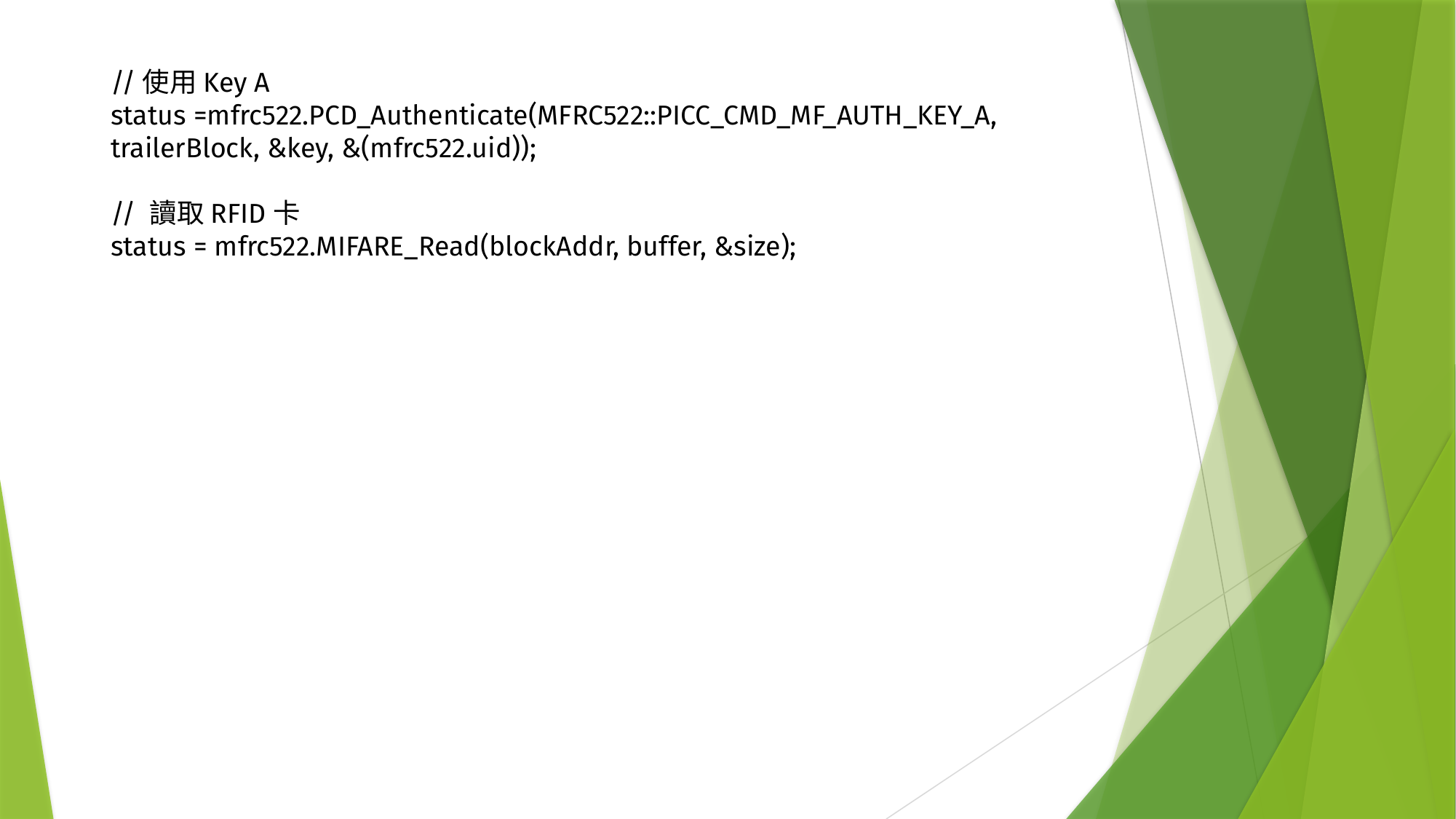

//使用Key A
status =mfrc522.PCD_Authenticate(MFRC522::PICC_CMD_MF_AUTH_KEY_A, trailerBlock, &key, &(mfrc522.uid));

// 讀取RFID卡
status = mfrc522.MIFARE_Read(blockAddr, buffer, &size);